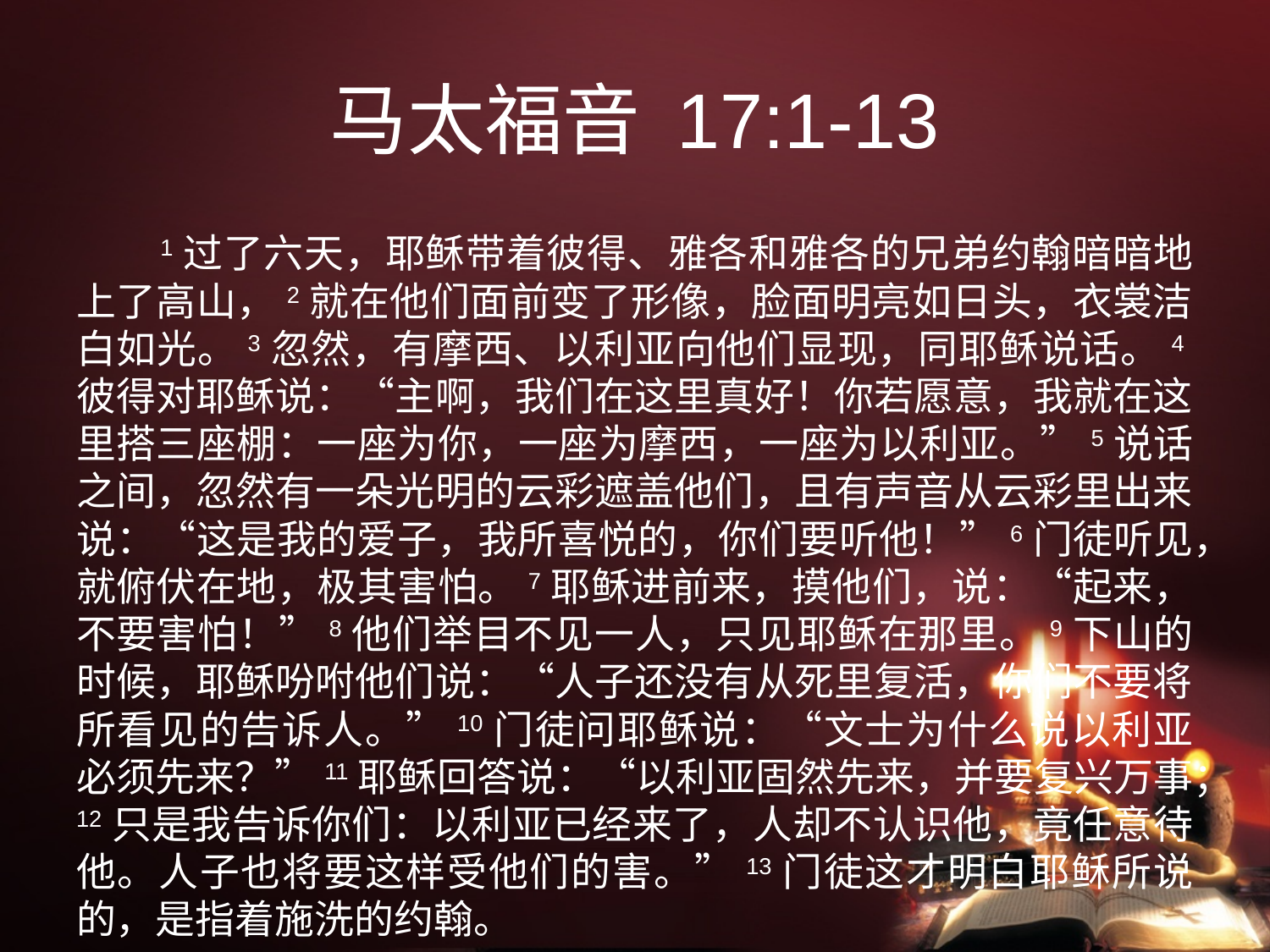

# 马太福音 17:1-13
            1过了六天，耶稣带着彼得、雅各和雅各的兄弟约翰暗暗地上了高山，2就在他们面前变了形像，脸面明亮如日头，衣裳洁白如光。3忽然，有摩西、以利亚向他们显现，同耶稣说话。4彼得对耶稣说：“主啊，我们在这里真好！你若愿意，我就在这里搭三座棚：一座为你，一座为摩西，一座为以利亚。”5说话之间，忽然有一朵光明的云彩遮盖他们，且有声音从云彩里出来说：“这是我的爱子，我所喜悦的，你们要听他！”6门徒听见，就俯伏在地，极其害怕。7耶稣进前来，摸他们，说：“起来，不要害怕！”8他们举目不见一人，只见耶稣在那里。9下山的时候，耶稣吩咐他们说：“人子还没有从死里复活，你们不要将所看见的告诉人。”10门徒问耶稣说：“文士为什么说以利亚必须先来？”11耶稣回答说：“以利亚固然先来，并要复兴万事；12只是我告诉你们：以利亚已经来了，人却不认识他，竟任意待他。人子也将要这样受他们的害。”13门徒这才明白耶稣所说的，是指着施洗的约翰。